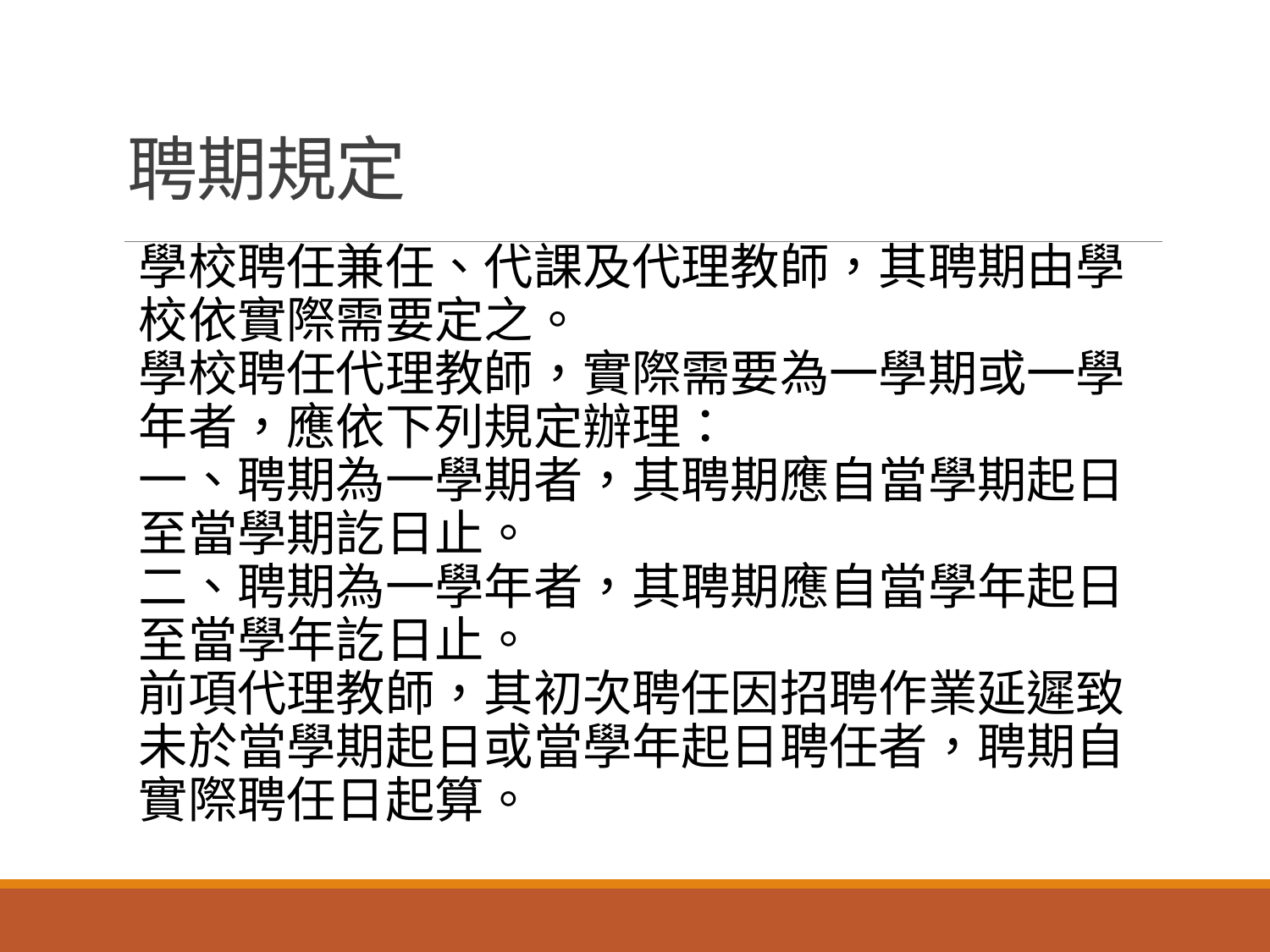

# 聘期規定
學校聘任兼任、代課及代理教師，其聘期由學校依實際需要定之。
學校聘任代理教師，實際需要為一學期或一學年者，應依下列規定辦理：
一、聘期為一學期者，其聘期應自當學期起日至當學期訖日止。
二、聘期為一學年者，其聘期應自當學年起日至當學年訖日止。
前項代理教師，其初次聘任因招聘作業延遲致未於當學期起日或當學年起日聘任者，聘期自實際聘任日起算。